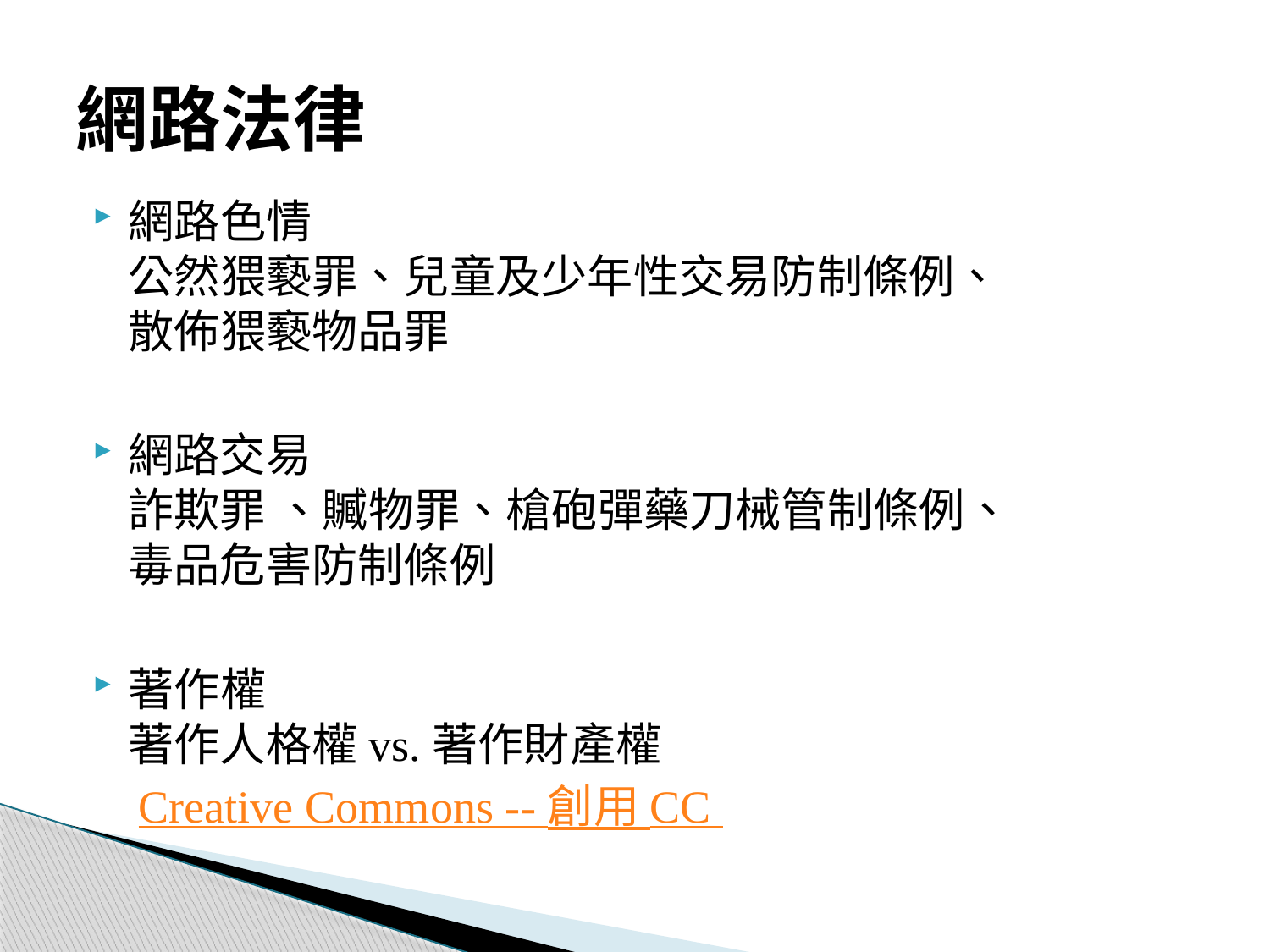

# 網路法律
網路色情
公然猥褻罪、兒童及少年性交易防制條例、
散佈猥褻物品罪

網路交易
詐欺罪 、贓物罪、槍砲彈藥刀械管制條例、
毒品危害防制條例

著作權
著作人格權vs.著作財產權
    Creative Commons -- 創用 CC